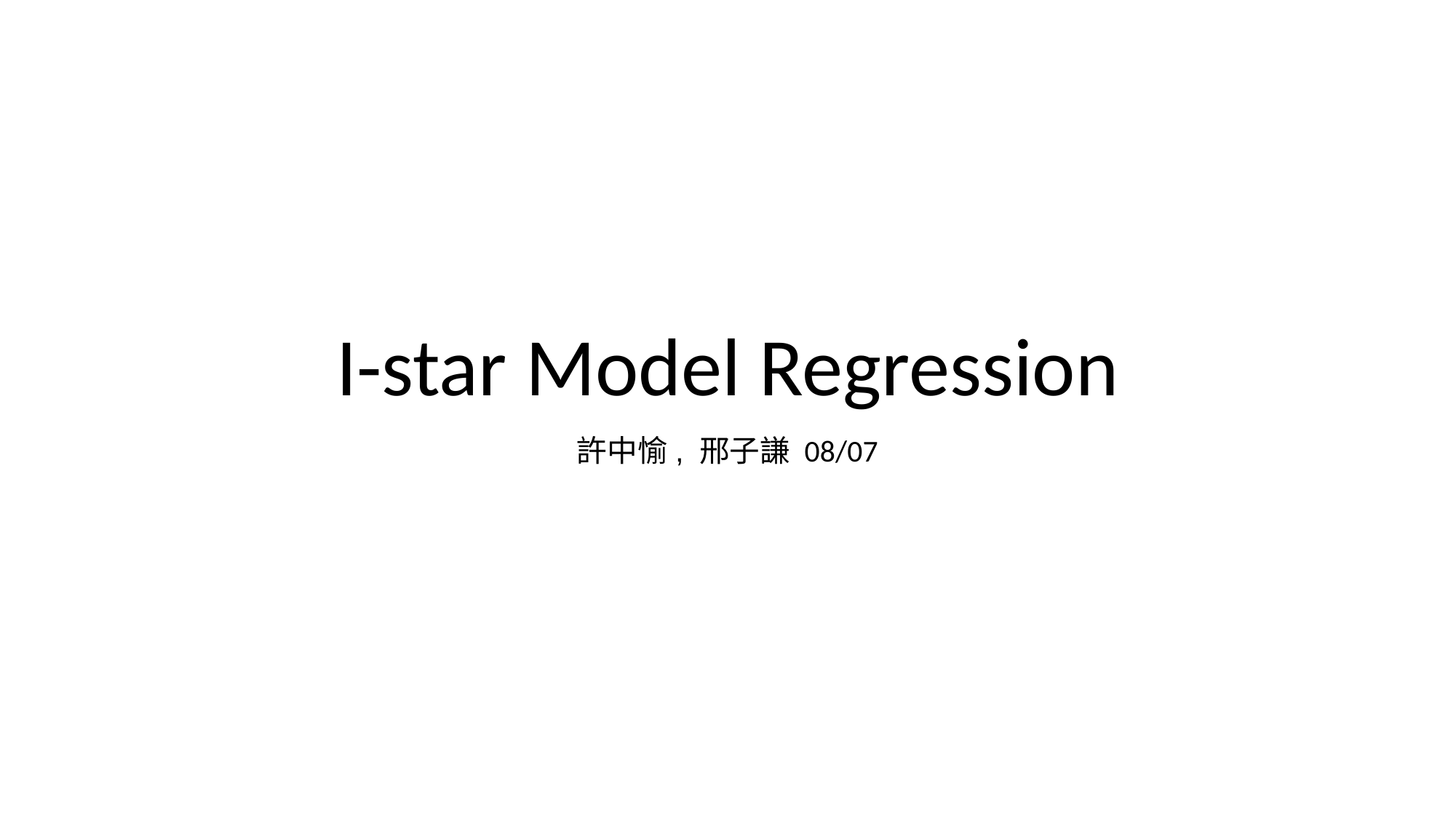

# I-star Model Regression
許中愉, 邢子謙 08/07